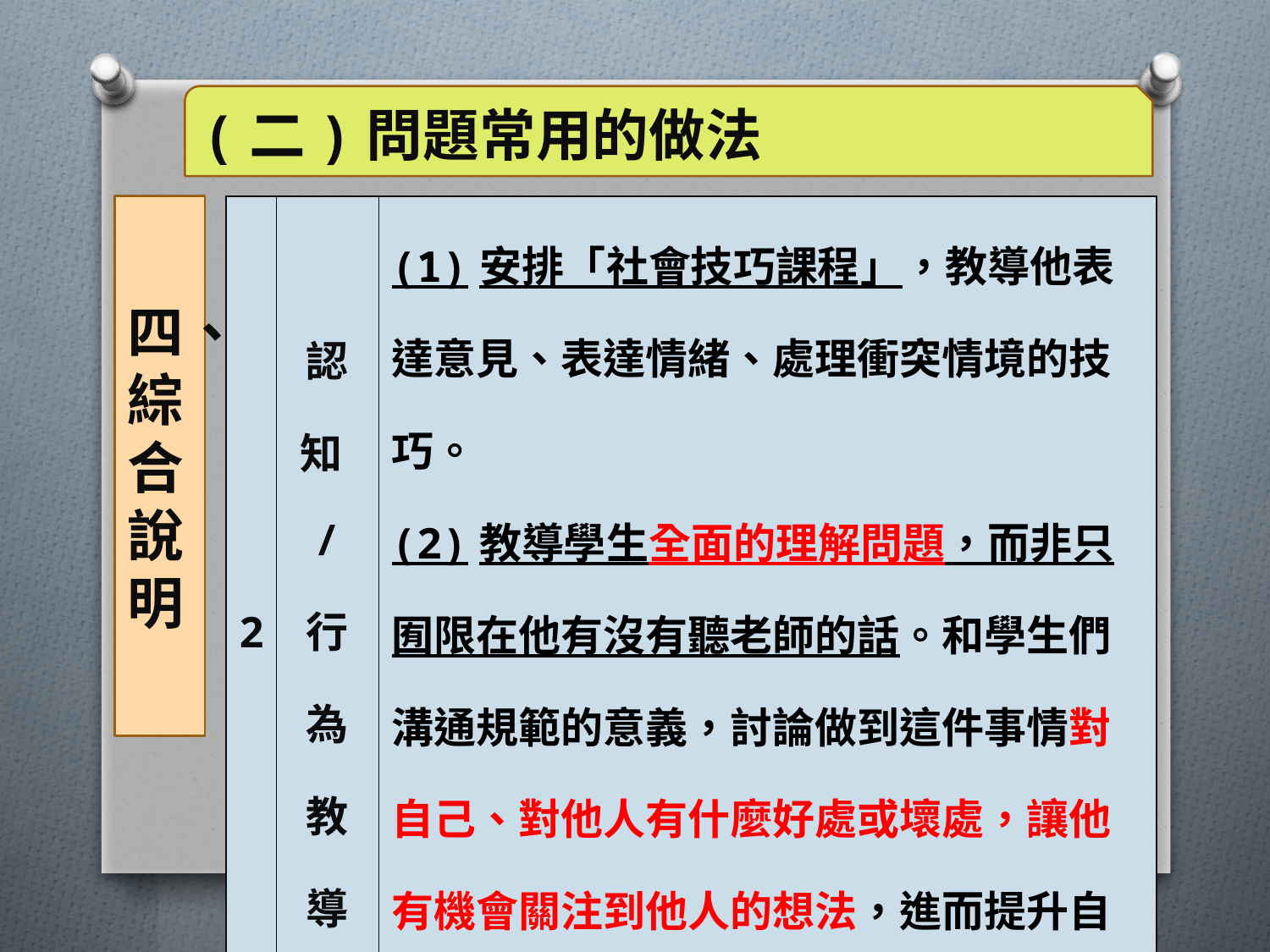

(二)問題常用的做法
# 四、綜合說明
| 2 | 認知/ 行為教導 | (1)安排「社會技巧課程」，教導他表達意見、表達情緒、處理衝突情境的技巧。 (2)教導學生全面的理解問題，而非只囿限在他有沒有聽老師的話。和學生們溝通規範的意義，討論做到這件事情對自己、對他人有什麼好處或壞處，讓他有機會關注到他人的想法，進而提升自主遵守常規的動機。 |
| --- | --- | --- |